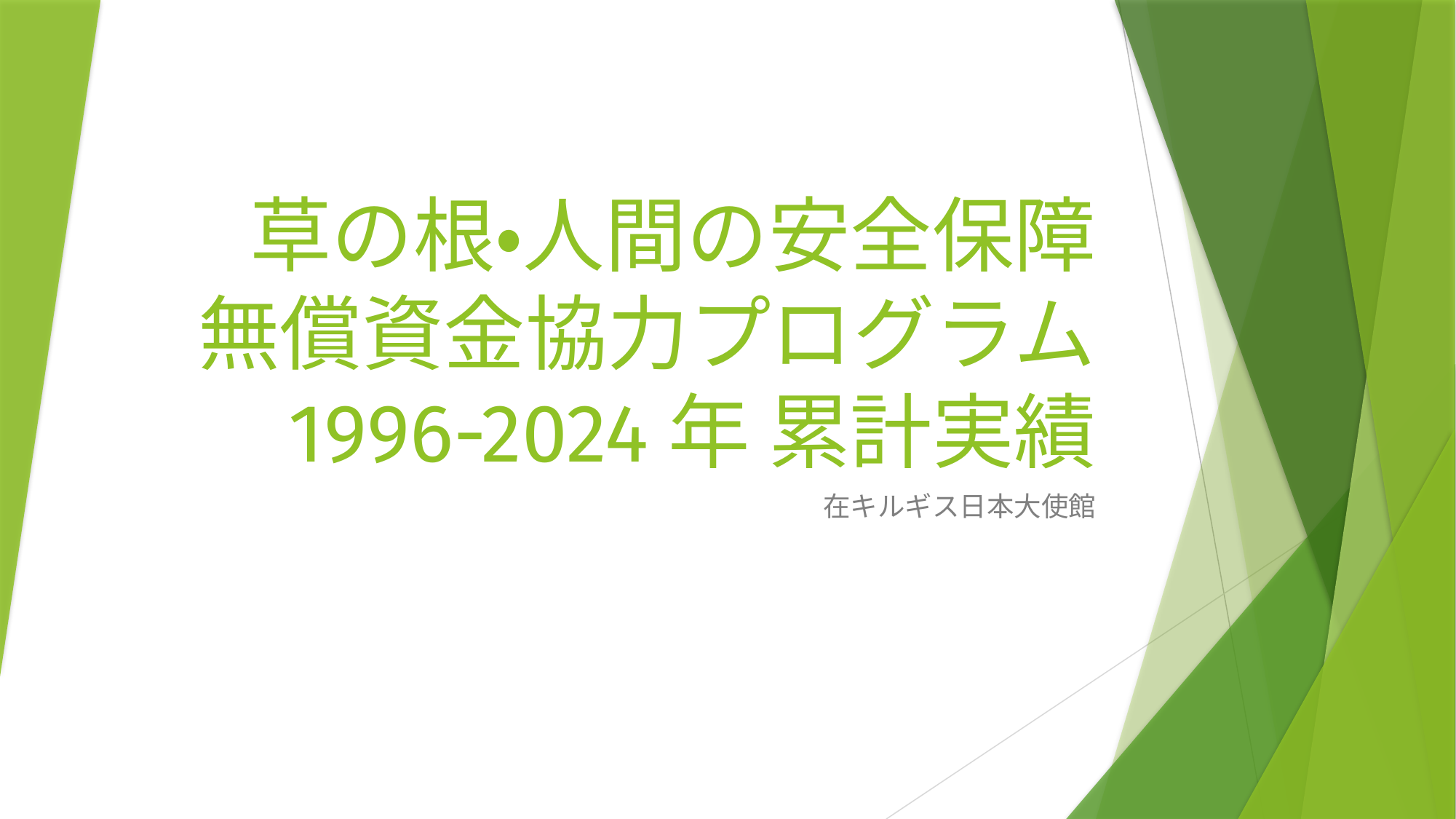

# 草の根・人間の安全保障無償資金協力プログラム 1996-2024年 累計実績
在キルギス日本大使館